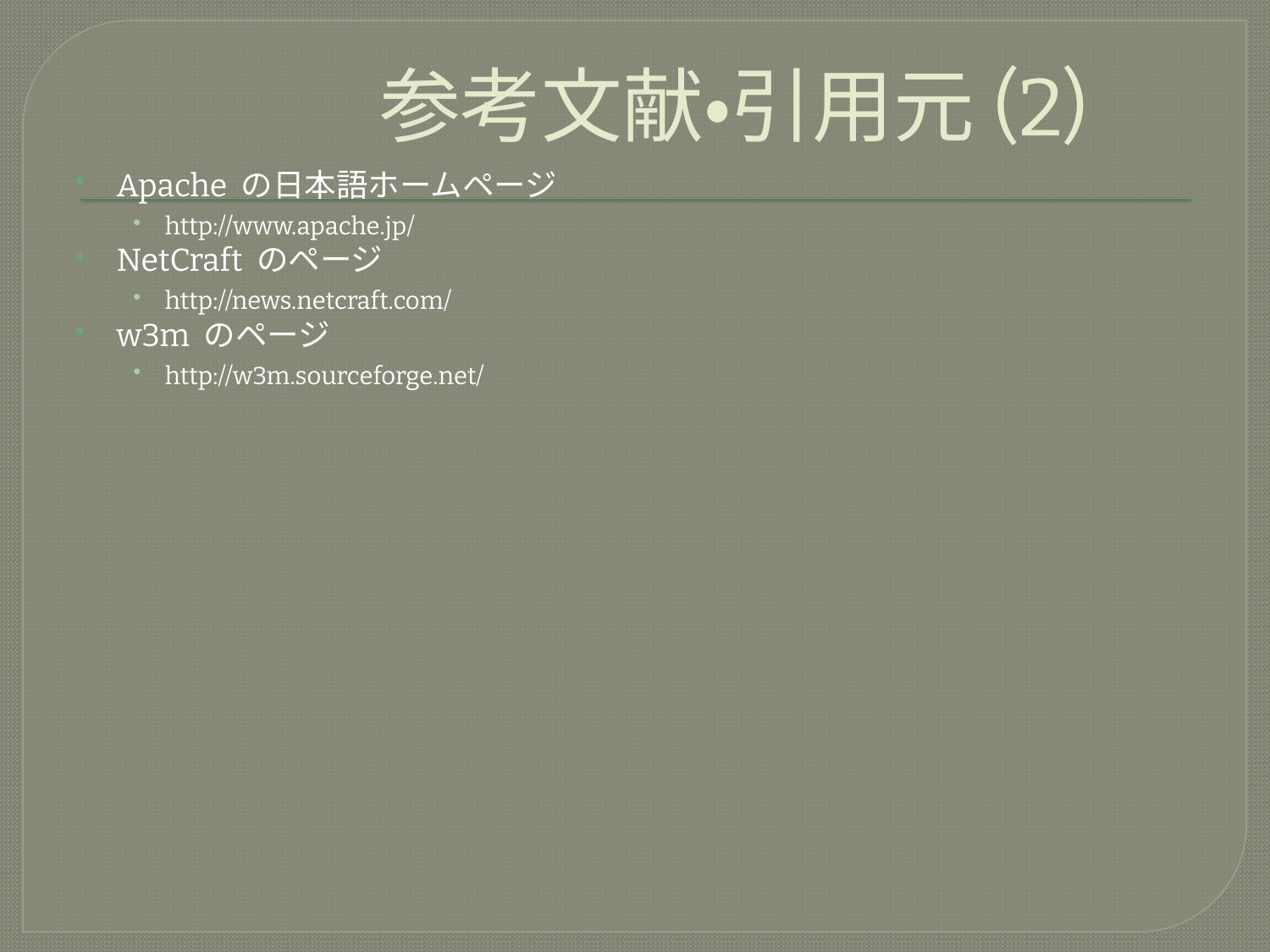

# 参考文献・引用元(2)
Apache の日本語ホームページ
http://www.apache.jp/
NetCraft のページ
http://news.netcraft.com/
w3m のページ
http://w3m.sourceforge.net/